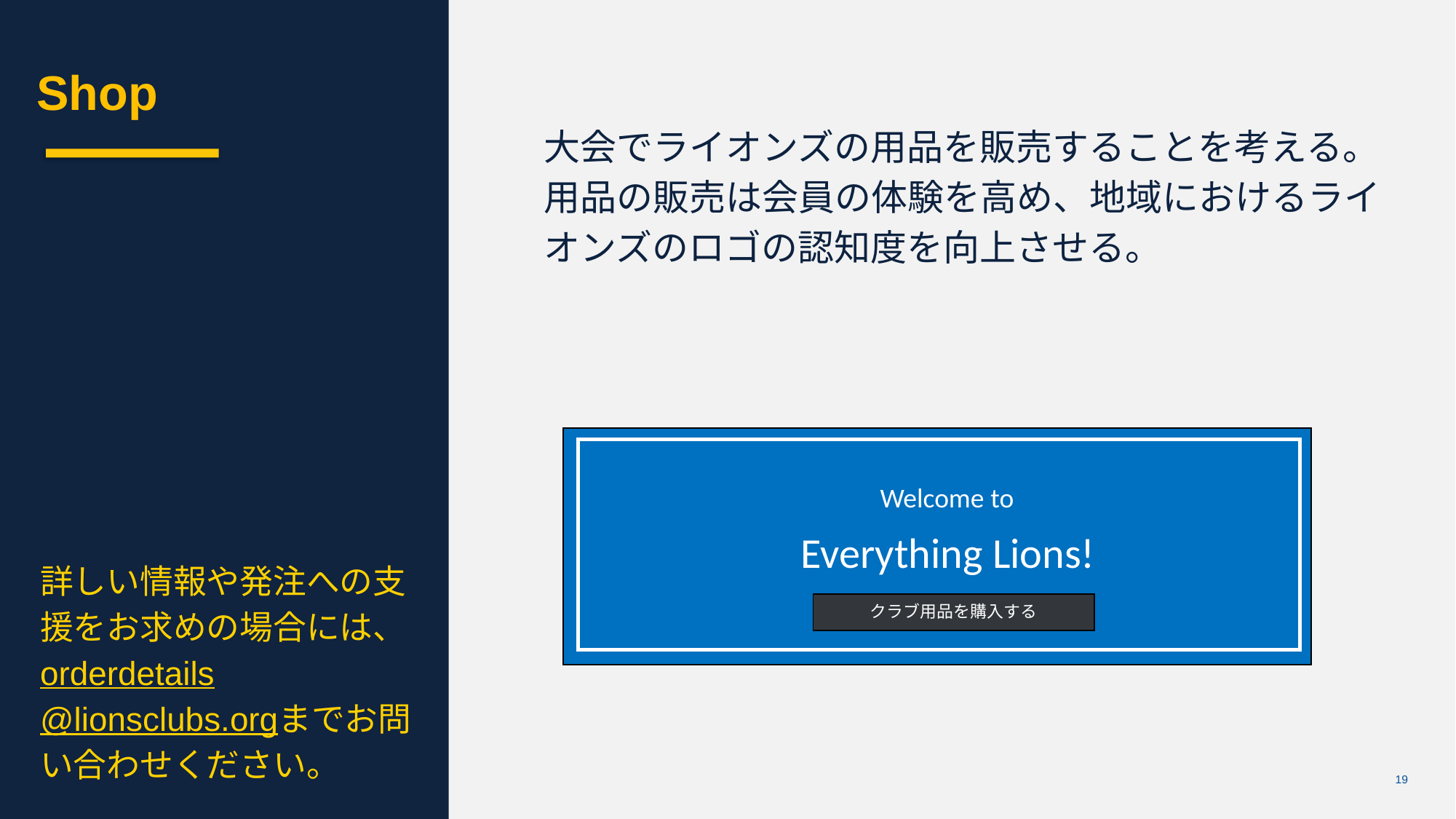

Shop

大会でライオンズの用品を販売することを考える。用品の販売は会員の体験を高め、地域におけるライオンズのロゴの認知度を向上させる。

Chris Bunch – LION Managing Editor
Sanjeev Ahuja – Chief of Marketing & Membership
Dan Hervey – Brand & Creative Director
Stephanie Morales – Meetings Manager

   Welcome to
                      Everything Lions!

クラブ用品を購入する
詳しい情報や発注への支援をお求めの場合には、orderdetails@lionsclubs.orgまでお問い合わせください。